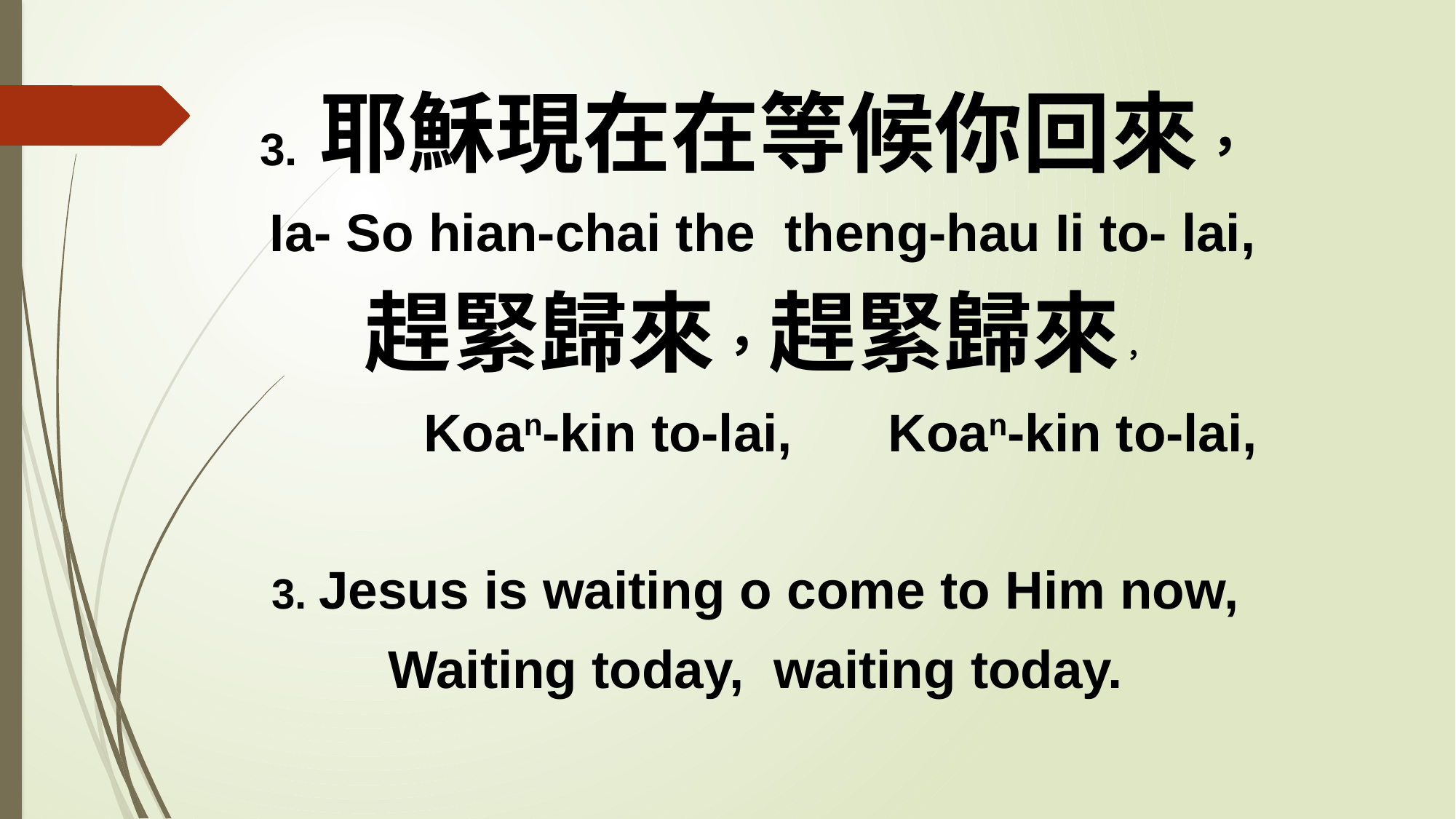

3. 耶穌現在在等候你回來，
 Ia- So hian-chai the  theng-hau Ii to- lai,
趕緊歸來，趕緊歸來，
                  Koan-kin to-lai,   Koan-kin to-lai,

3. Jesus is waiting o come to Him now,
Waiting today,  waiting today.